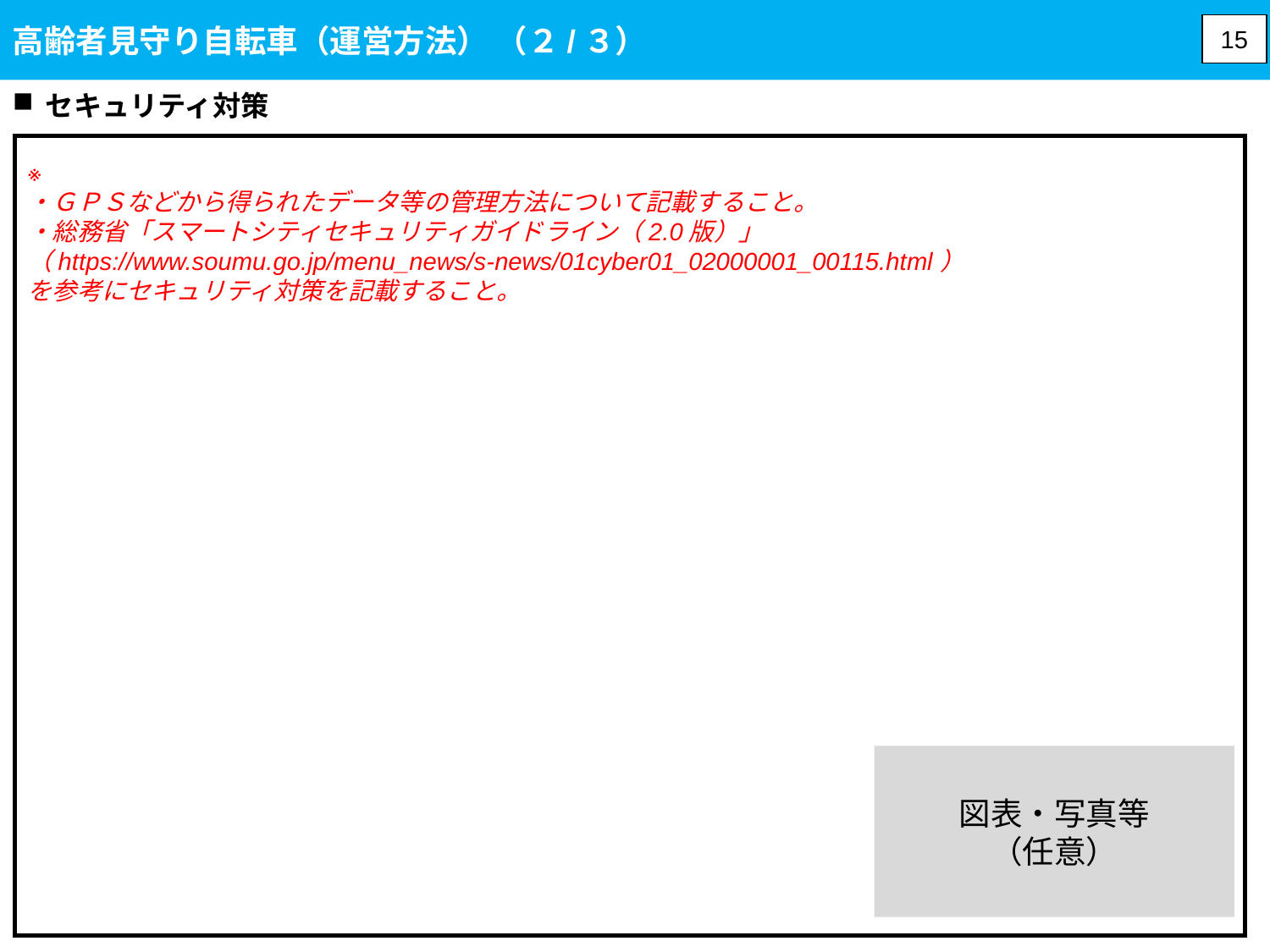

高齢者見守り自転車（運営方法） （２/３）
15
セキュリティ対策

※
・ＧＰＳなどから得られたデータ等の管理方法について記載すること。
・総務省「スマートシティセキュリティガイドライン（2.0版）」
（https://www.soumu.go.jp/menu_news/s-news/01cyber01_02000001_00115.html）
を参考にセキュリティ対策を記載すること。
図表・写真等
（任意）